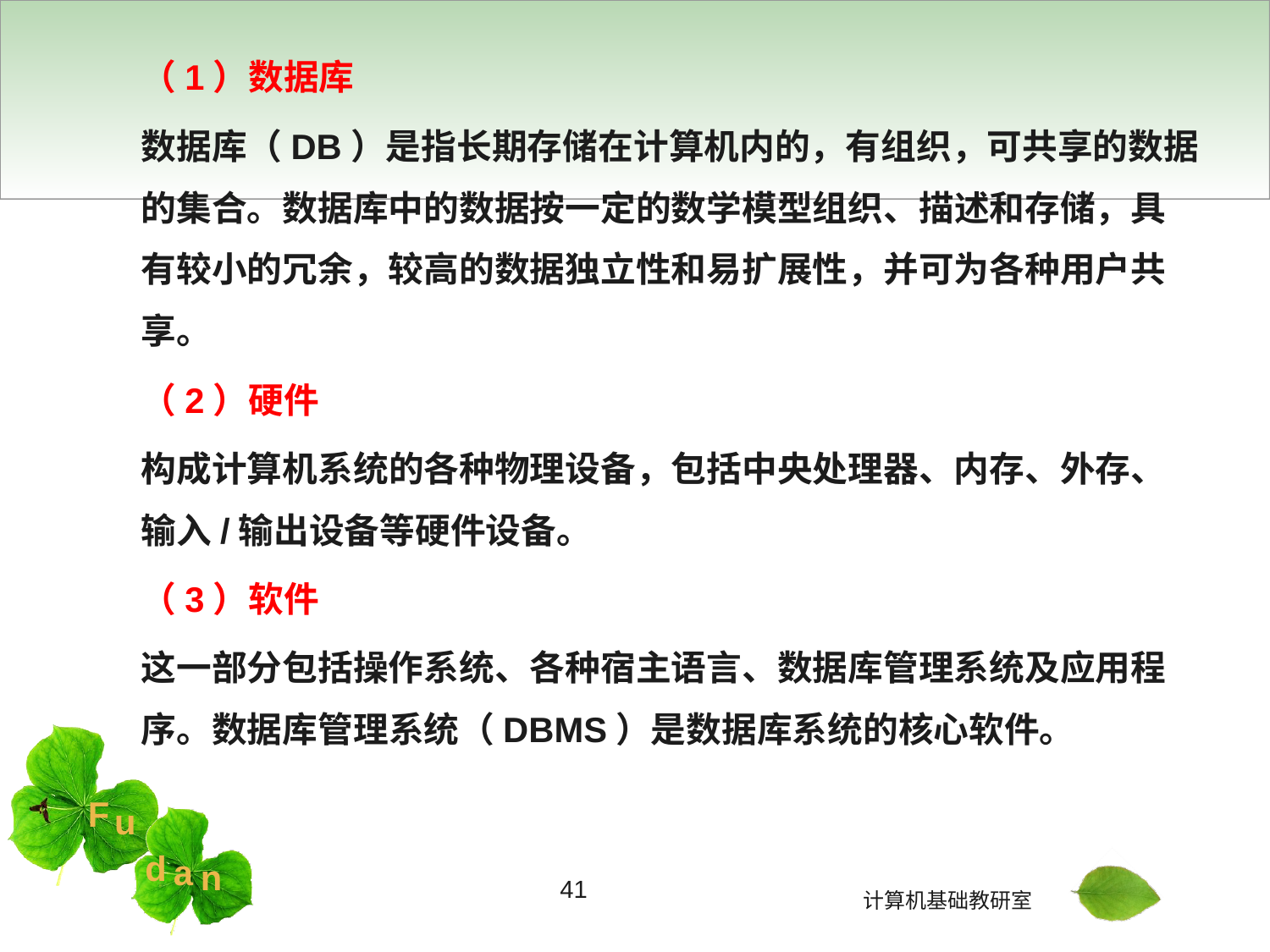

（1）数据库
数据库（DB）是指长期存储在计算机内的，有组织，可共享的数据的集合。数据库中的数据按一定的数学模型组织、描述和存储，具有较小的冗余，较高的数据独立性和易扩展性，并可为各种用户共享。
（2）硬件
构成计算机系统的各种物理设备，包括中央处理器、内存、外存、输入/输出设备等硬件设备。
（3）软件
这一部分包括操作系统、各种宿主语言、数据库管理系统及应用程序。数据库管理系统（DBMS）是数据库系统的核心软件。

41